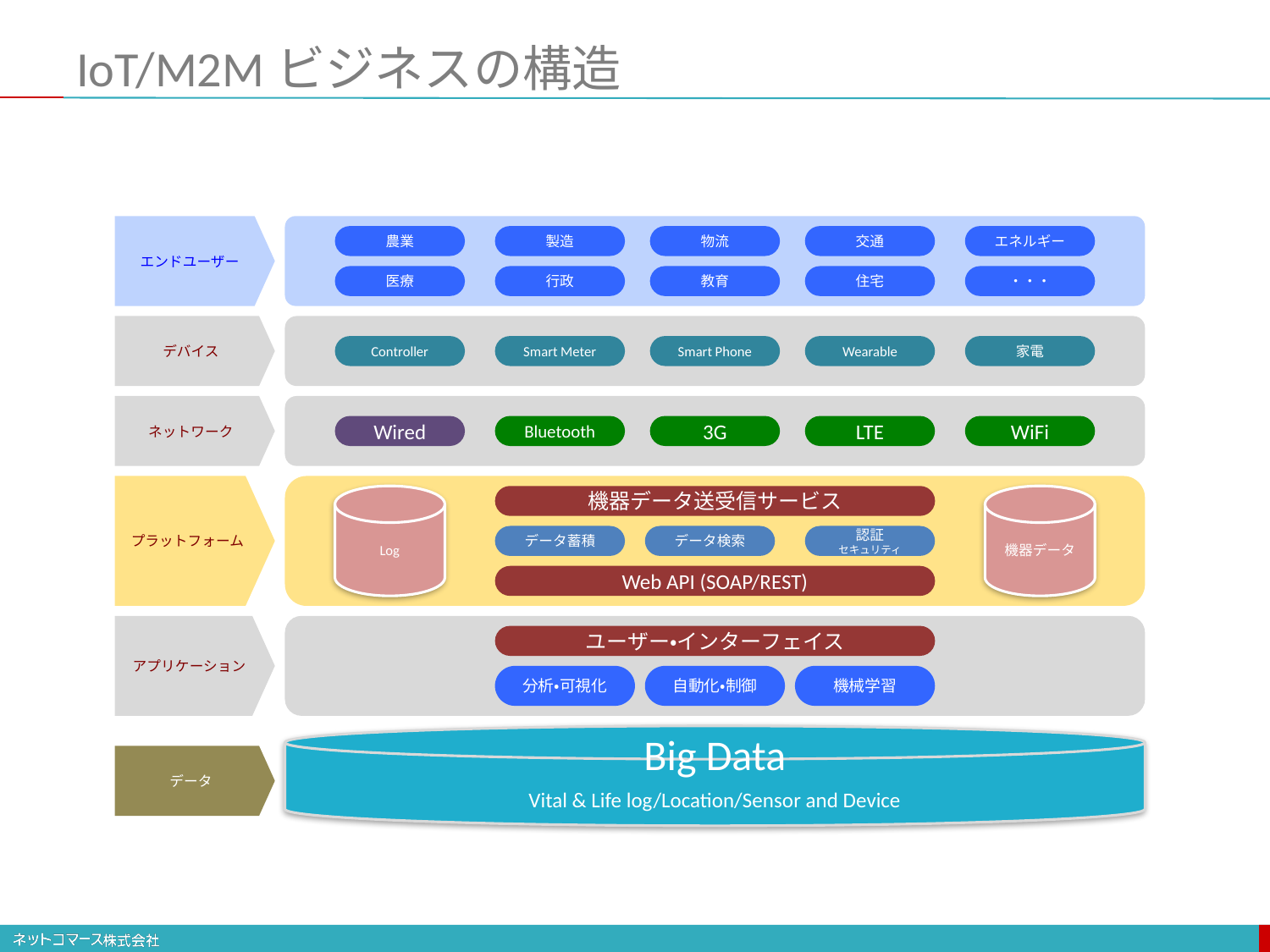

# IoT/M2Mビジネスの構造
エンドユーザー

農業
製造
物流
交通
エネルギー
医療
行政
教育
住宅
・・・
デバイス

Controller
Smart Meter
Smart Phone
Wearable
家電
ネットワーク

Wired
Bluetooth
3G
LTE
WiFi
プラットフォーム

Log
機器データ送受信サービス
機器データ
データ蓄積
データ検索
認証
セキュリティ
Web API (SOAP/REST)
アプリケーション

ユーザー・インターフェイス
分析・可視化
自動化・制御
機械学習
Big Data

Vital & Life log/Location/Sensor and Device
データ